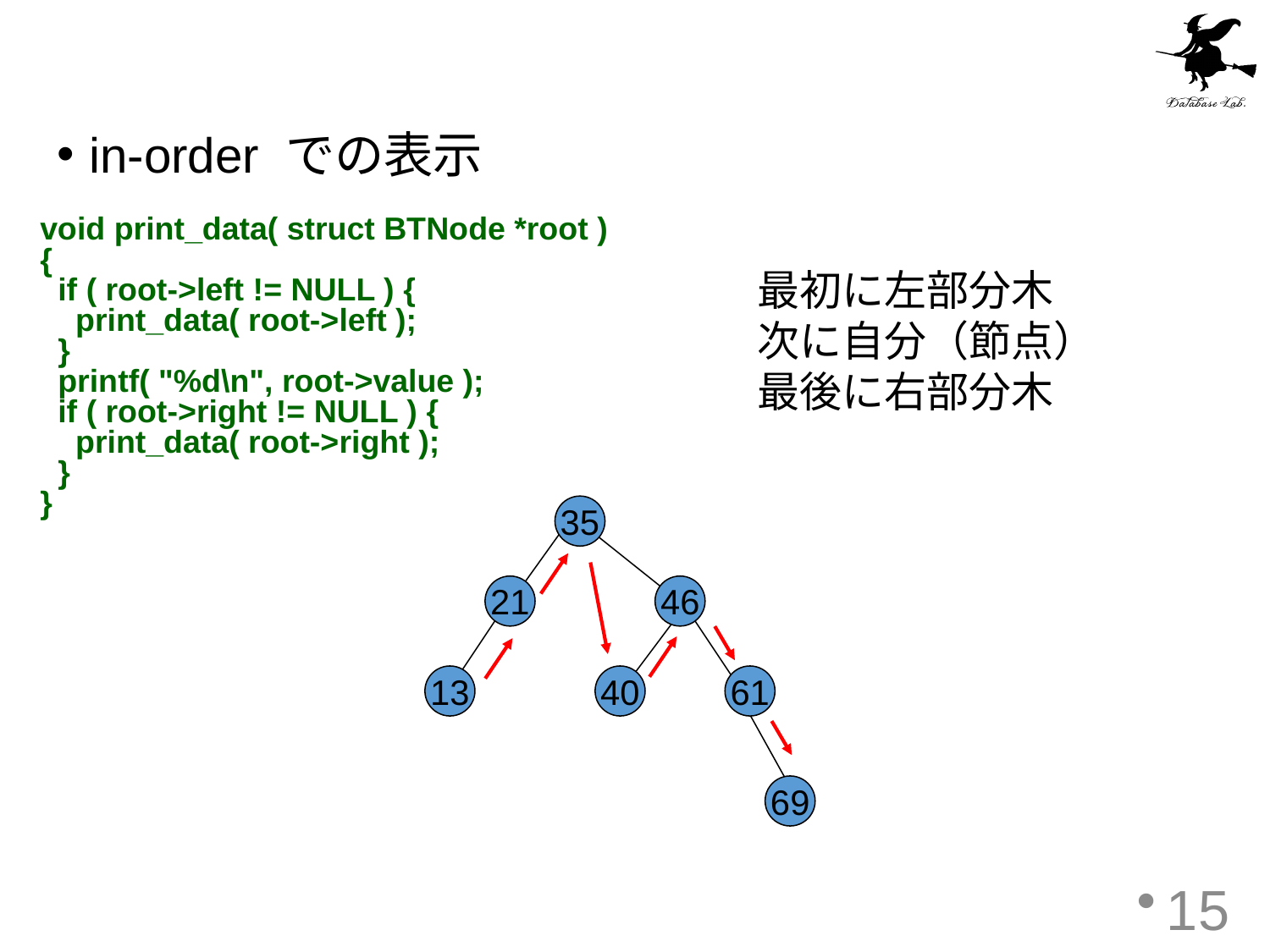

void print_data( struct BTNode *root )
{
  if ( root->left != NULL ) {
    print_data( root->left );
  }
  printf( "%d\n", root->value );
  if ( root->right != NULL ) {
    print_data( root->right );
  }
}
#
in-order での表示
最初に左部分木
次に自分（節点）
最後に右部分木
35

21
46

13
40
61

69

15